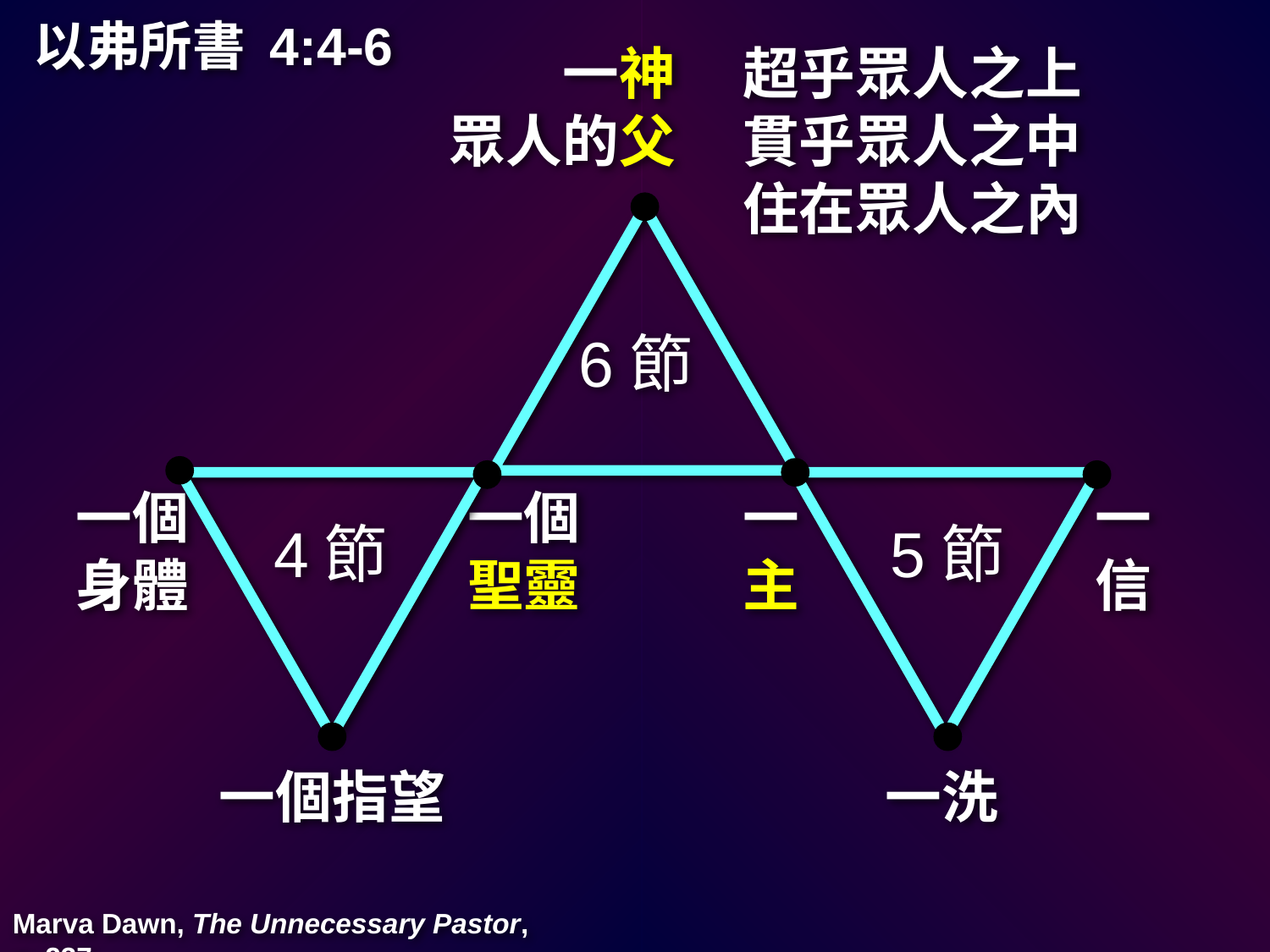

以弗所書 4:4-6
一神
眾人的父
超乎眾人之上
貫乎眾人之中
住在眾人之內

6節
一個
身體
一個
聖靈
一
主
一
信
4節
5節
一個指望
一洗
Marva Dawn, The Unnecessary Pastor, p. 237